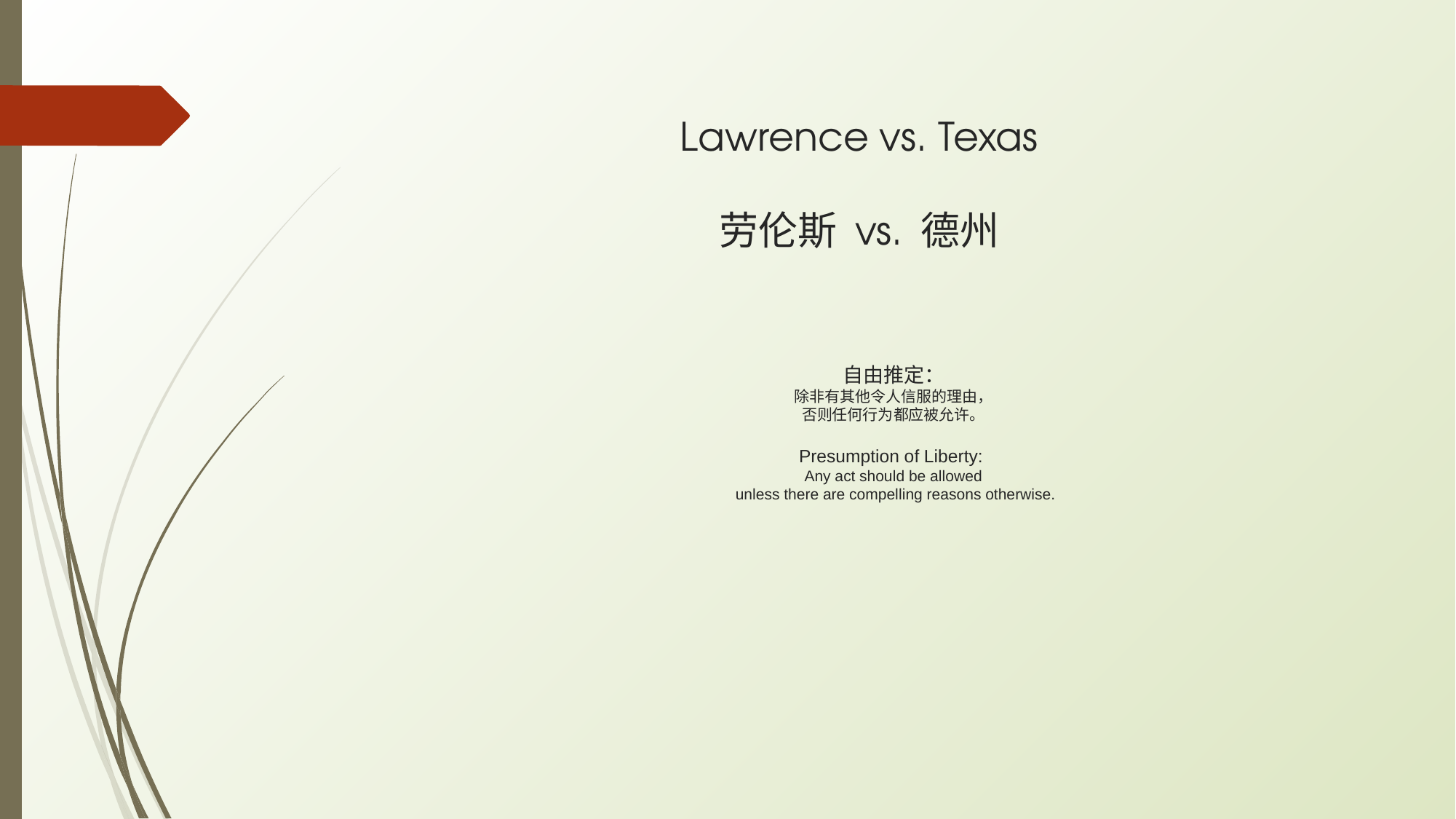

# Lawrence vs. Texas

劳伦斯 vs. 德州
自由推定：
除非有其他令人信服的理由，
否则任何行为都应被允许。

Presumption of Liberty:
Any act should be allowed
 unless there are compelling reasons otherwise.